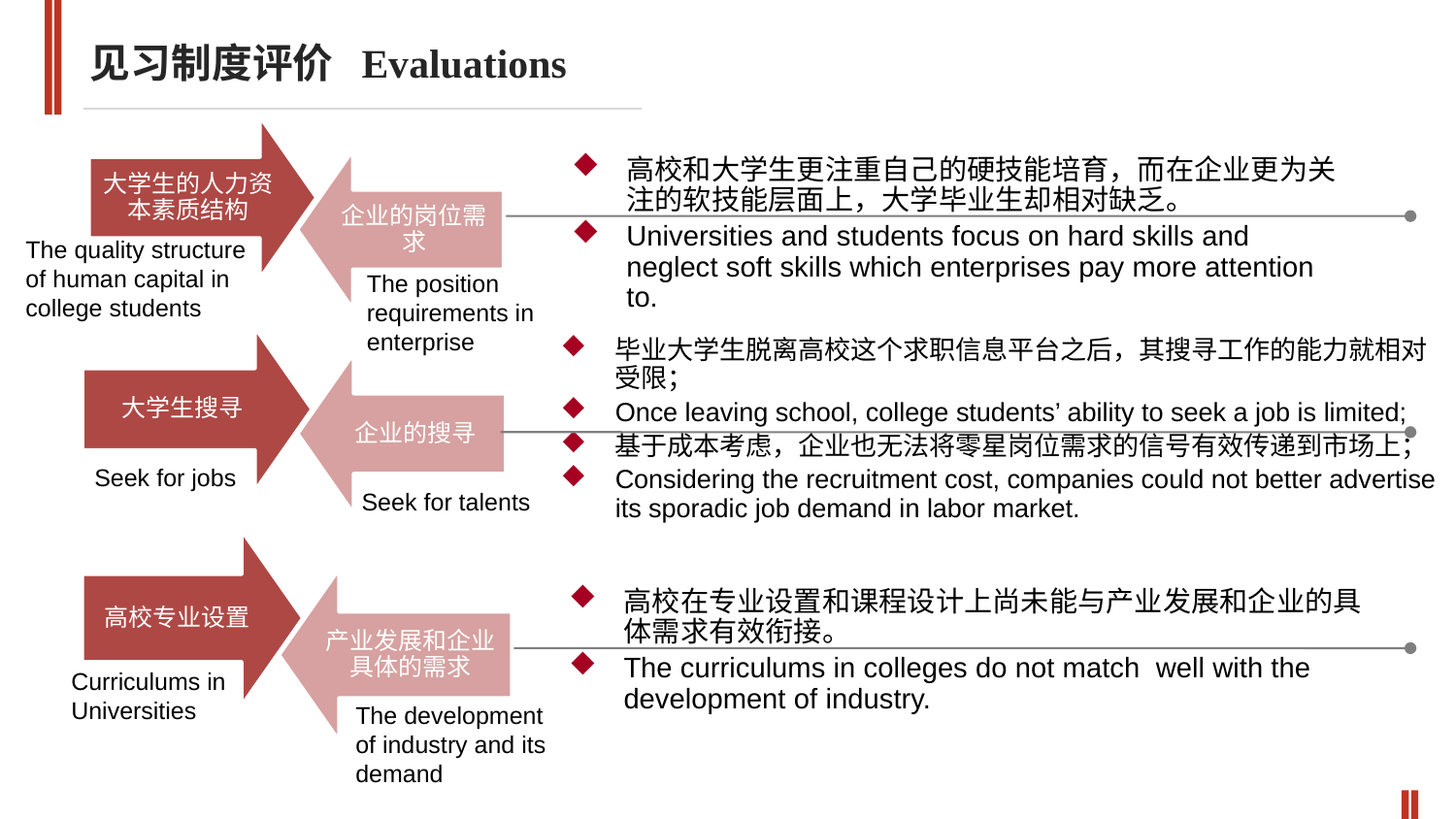

大学生的人力资本素质结构
企业的岗位需求
见习制度评价  Evaluations
高校和大学生更注重自己的硬技能培育，而在企业更为关注的软技能层面上，大学毕业生却相对缺乏。
Universities and students focus on hard skills and neglect soft skills which enterprises pay more attention to.

The quality structure of human capital in college students
The position requirements in enterprise
大学生搜寻
企业的搜寻
毕业大学生脱离高校这个求职信息平台之后，其搜寻工作的能力就相对受限；
Once leaving school, college students’ ability to seek a job is limited;
基于成本考虑，企业也无法将零星岗位需求的信号有效传递到市场上；
Considering the recruitment cost, companies could not better advertise its sporadic job demand in labor market.

Seek for jobs
Seek for talents
高校专业设置
产业发展和企业具体的需求
高校在专业设置和课程设计上尚未能与产业发展和企业的具体需求有效衔接。
The curriculums in colleges do not match  well with the development of industry.

Curriculums in Universities
The development of industry and its demand